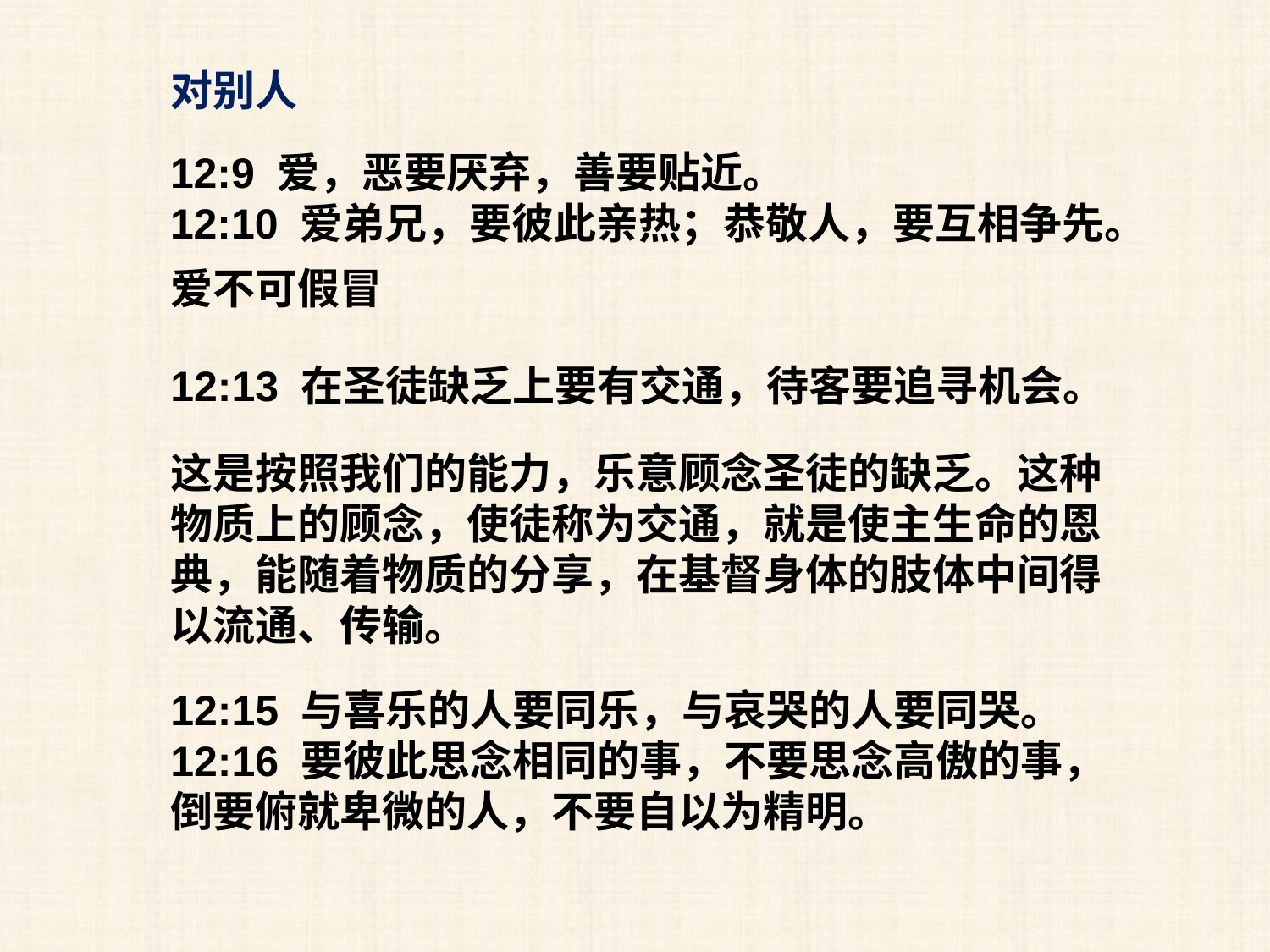

对别人
12:9 爱，恶要厌弃，善要贴近。
12:10 爱弟兄，要彼此亲热；恭敬人，要互相争先。
爱不可假冒
12:13 在圣徒缺乏上要有交通，待客要追寻机会。
这是按照我们的能力，乐意顾念圣徒的缺乏。这种物质上的顾念，使徒称为交通，就是使主生命的恩典，能随着物质的分享，在基督身体的肢体中间得以流通、传输。
12:15 与喜乐的人要同乐，与哀哭的人要同哭。
12:16 要彼此思念相同的事，不要思念高傲的事，倒要俯就卑微的人，不要自以为精明。